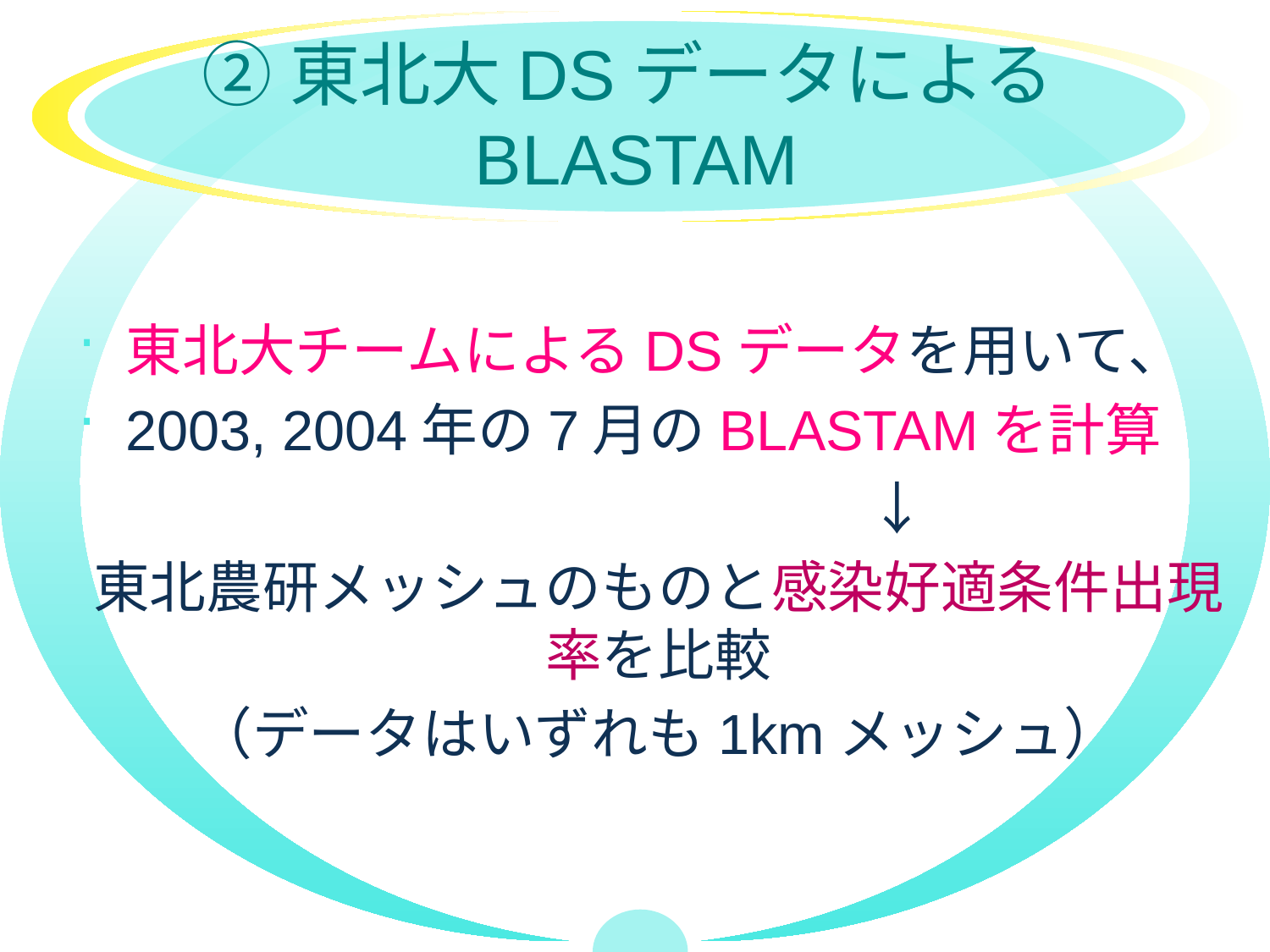

# ②東北大DSデータによるBLASTAM
東北大チームによるDSデータを用いて、
2003, 2004年の7月のBLASTAMを計算
　　　　　　　　　　　　　　↓
東北農研メッシュのものと感染好適条件出現率を比較
（データはいずれも1kmメッシュ）